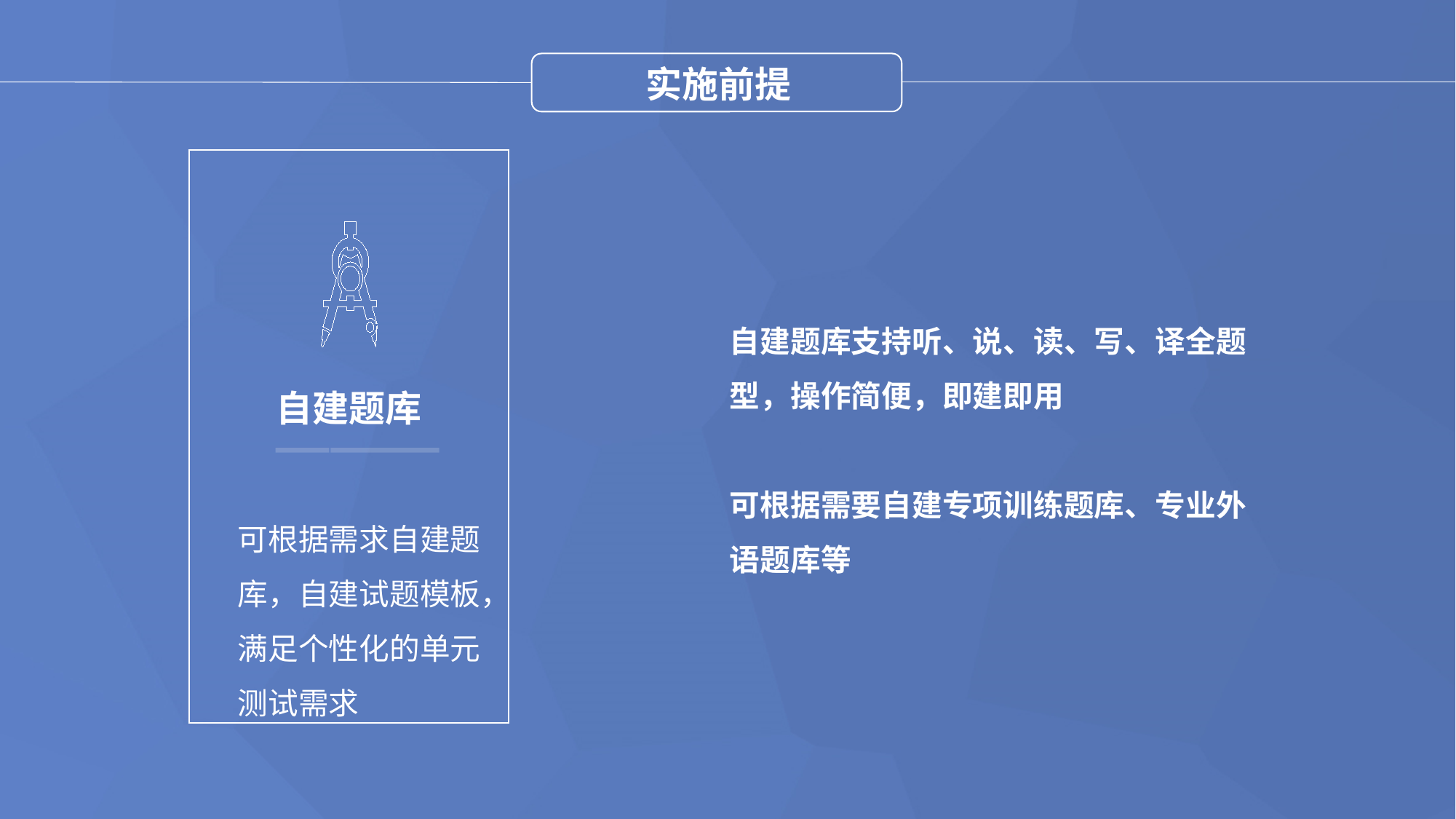

实施前提

自建题库支持听、说、读、写、译全题型，操作简便，即建即用

可根据需要自建专项训练题库、专业外语题库等
自建题库

可根据需求自建题库，自建试题模板，
满足个性化的单元测试需求